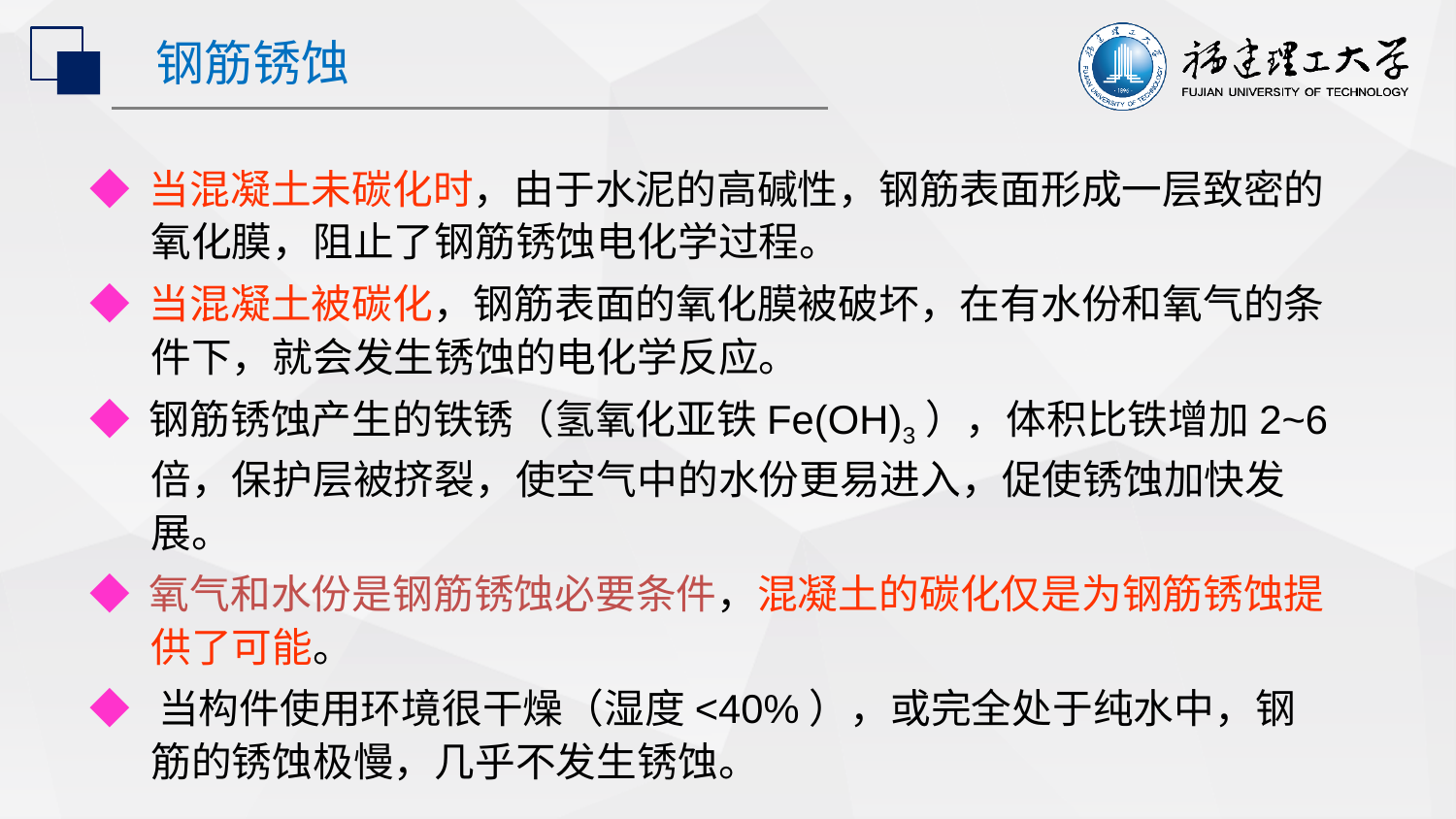

钢筋锈蚀
◆ 当混凝土未碳化时，由于水泥的高碱性，钢筋表面形成一层致密的氧化膜，阻止了钢筋锈蚀电化学过程。
◆ 当混凝土被碳化，钢筋表面的氧化膜被破坏，在有水份和氧气的条件下，就会发生锈蚀的电化学反应。
◆ 钢筋锈蚀产生的铁锈（氢氧化亚铁Fe(OH)3），体积比铁增加2~6倍，保护层被挤裂，使空气中的水份更易进入，促使锈蚀加快发展。
◆ 氧气和水份是钢筋锈蚀必要条件，混凝土的碳化仅是为钢筋锈蚀提供了可能。
◆  当构件使用环境很干燥（湿度<40%），或完全处于纯水中，钢筋的锈蚀极慢，几乎不发生锈蚀。